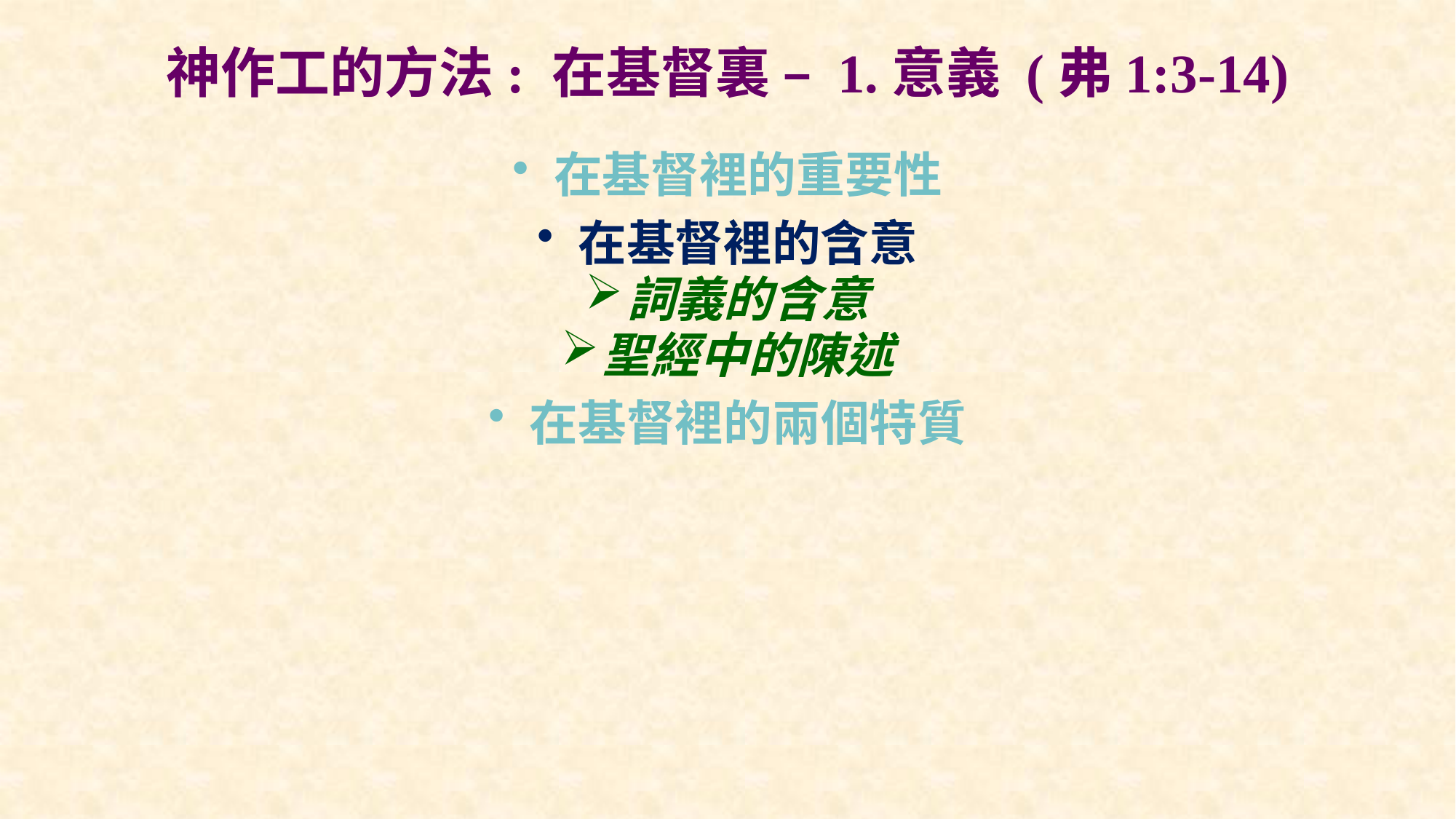

# 神作工的方法: 在基督裏 – 1.意義 (弗1:3-14)
在基督裡的重要性
在基督裡的含意
詞義的含意
聖經中的陳述
在基督裡的兩個特質